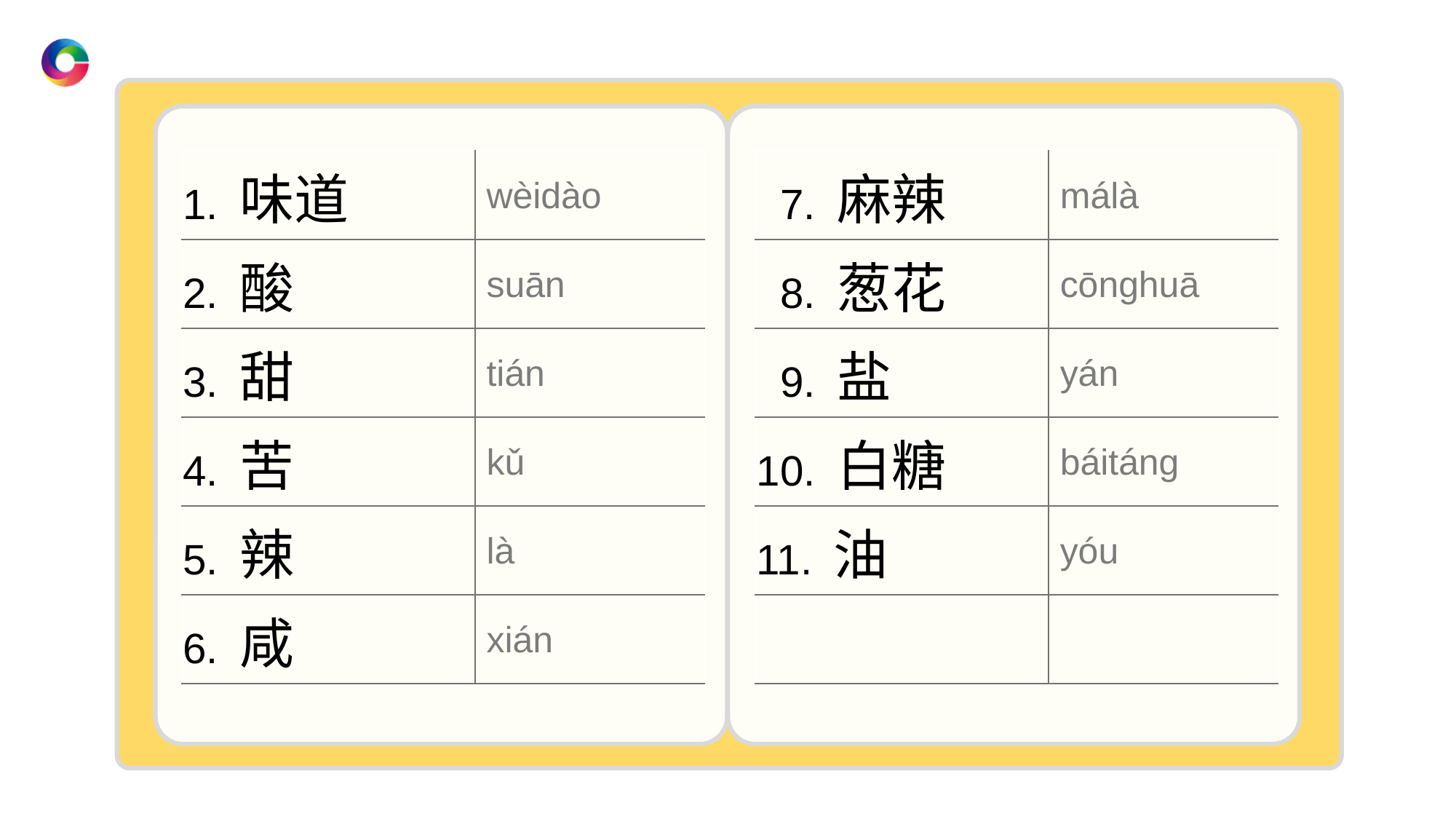

| 1. 味道 | wèidào |
| --- | --- |
| 2. 酸 | suān |
| 3. 甜 | tián |
| 4. 苦 | kǔ |
| 5. 辣 | là |
| 6. 咸 | xián |
| 7. 麻辣 | málà |
| --- | --- |
| 8. 葱花 | cōnɡhuā |
| 9. 盐 | yán |
| 10. 白糖 | báitánɡ |
| 11. 油 | yóu |
|  |  |